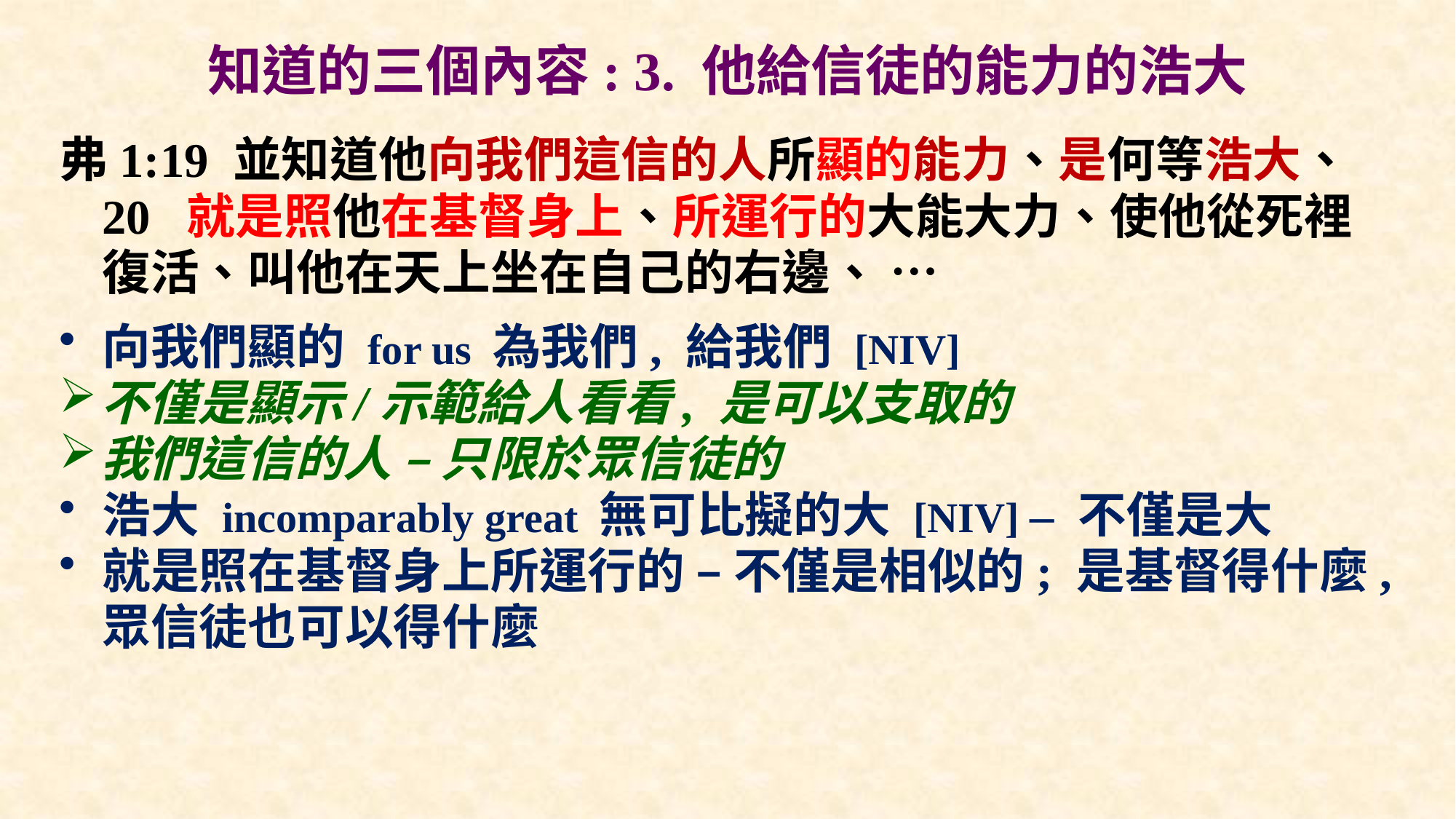

# 知道的三個內容: 3. 他給信徒的能力的浩大
弗1:19 並知道他向我們這信的人所顯的能力、是何等浩大、 20  就是照他在基督身上、所運行的大能大力、使他從死裡復活、叫他在天上坐在自己的右邊、 …
向我們顯的 for us 為我們, 給我們 [NIV]
不僅是顯示/示範給人看看, 是可以支取的
我們這信的人 – 只限於眾信徒的
浩大 incomparably great 無可比擬的大 [NIV] – 不僅是大
就是照在基督身上所運行的 – 不僅是相似的; 是基督得什麼, 眾信徒也可以得什麼